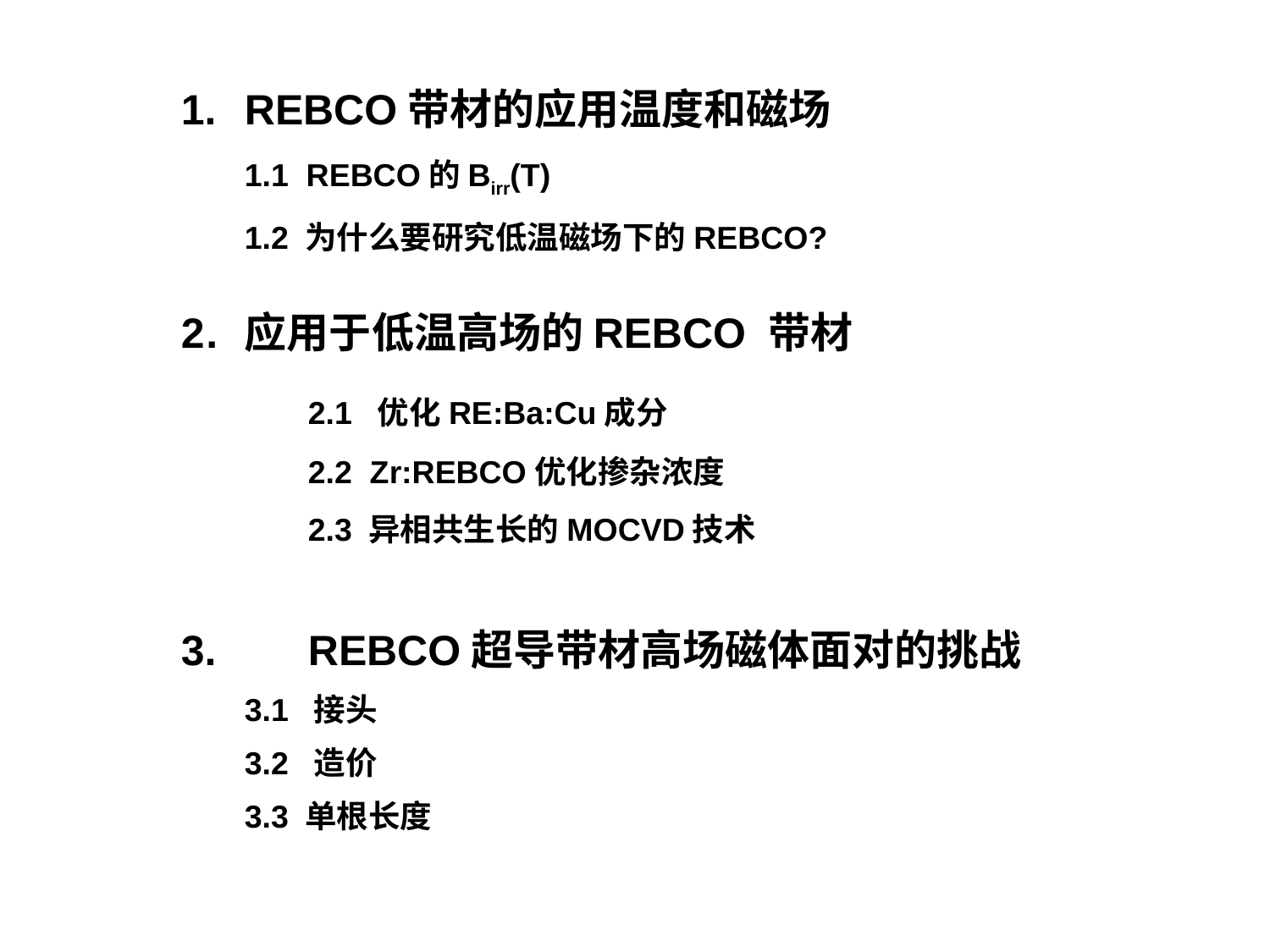

REBCO带材的应用温度和磁场
1.1  REBCO的Birr(T)
1.2 为什么要研究低温磁场下的REBCO?

应用于低温高场的REBCO 带材
	2.1  优化RE:Ba:Cu成分
	2.2  Zr:REBCO优化掺杂浓度
	2.3 异相共生长的MOCVD技术

3.	REBCO超导带材高场磁体面对的挑战
3.1  接头
3.2  造价
3.3 单根长度